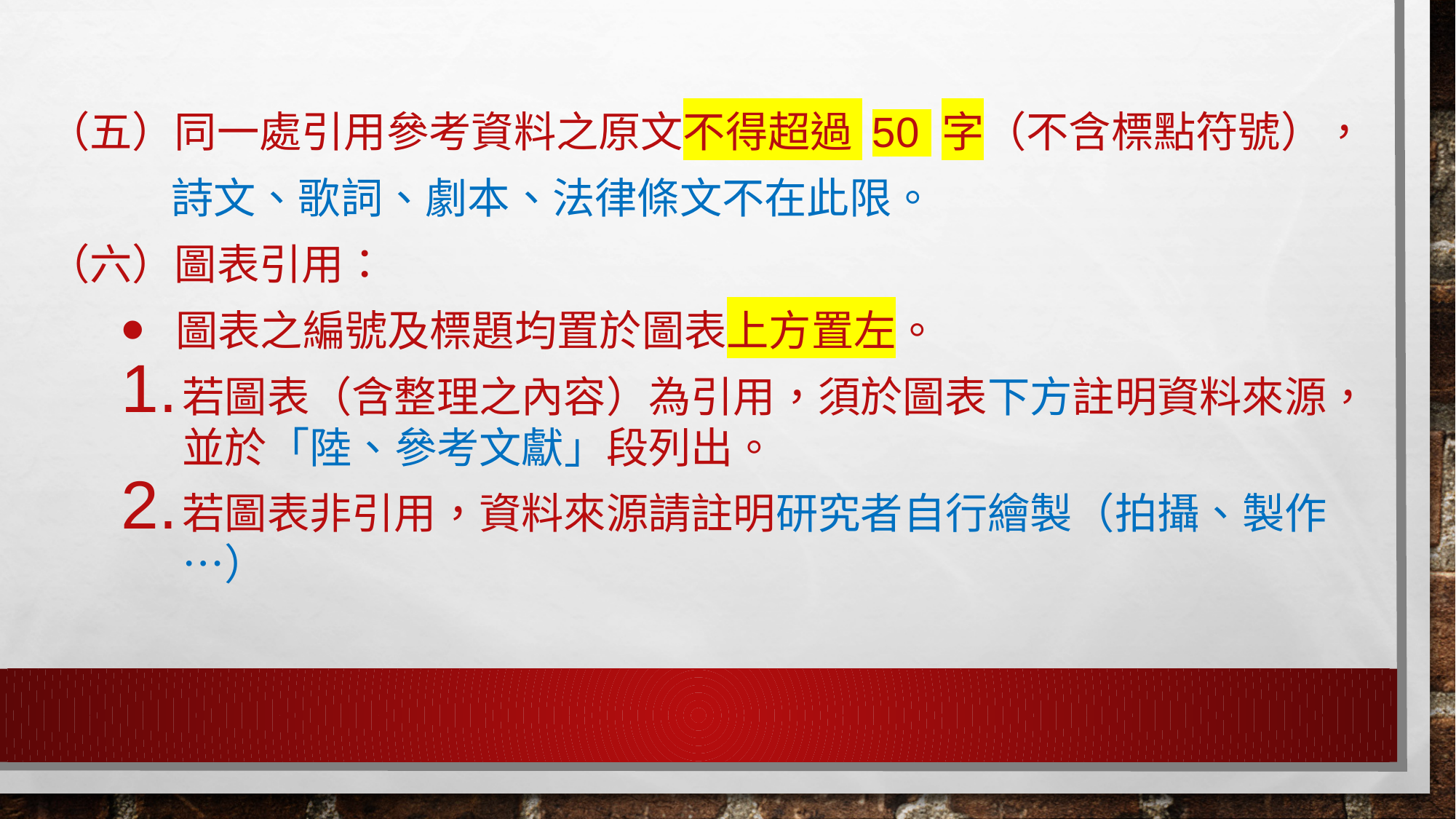

（五）同一處引用參考資料之原文不得超過 50 字（不含標點符號），
            詩文、歌詞、劇本、法律條文不在此限。
（六）圖表引用：
圖表之編號及標題均置於圖表上方置左。
若圖表（含整理之內容）為引用，須於圖表下方註明資料來源，並於「陸、參考文獻」段列出。
若圖表非引用，資料來源請註明研究者自行繪製（拍攝、製作…）